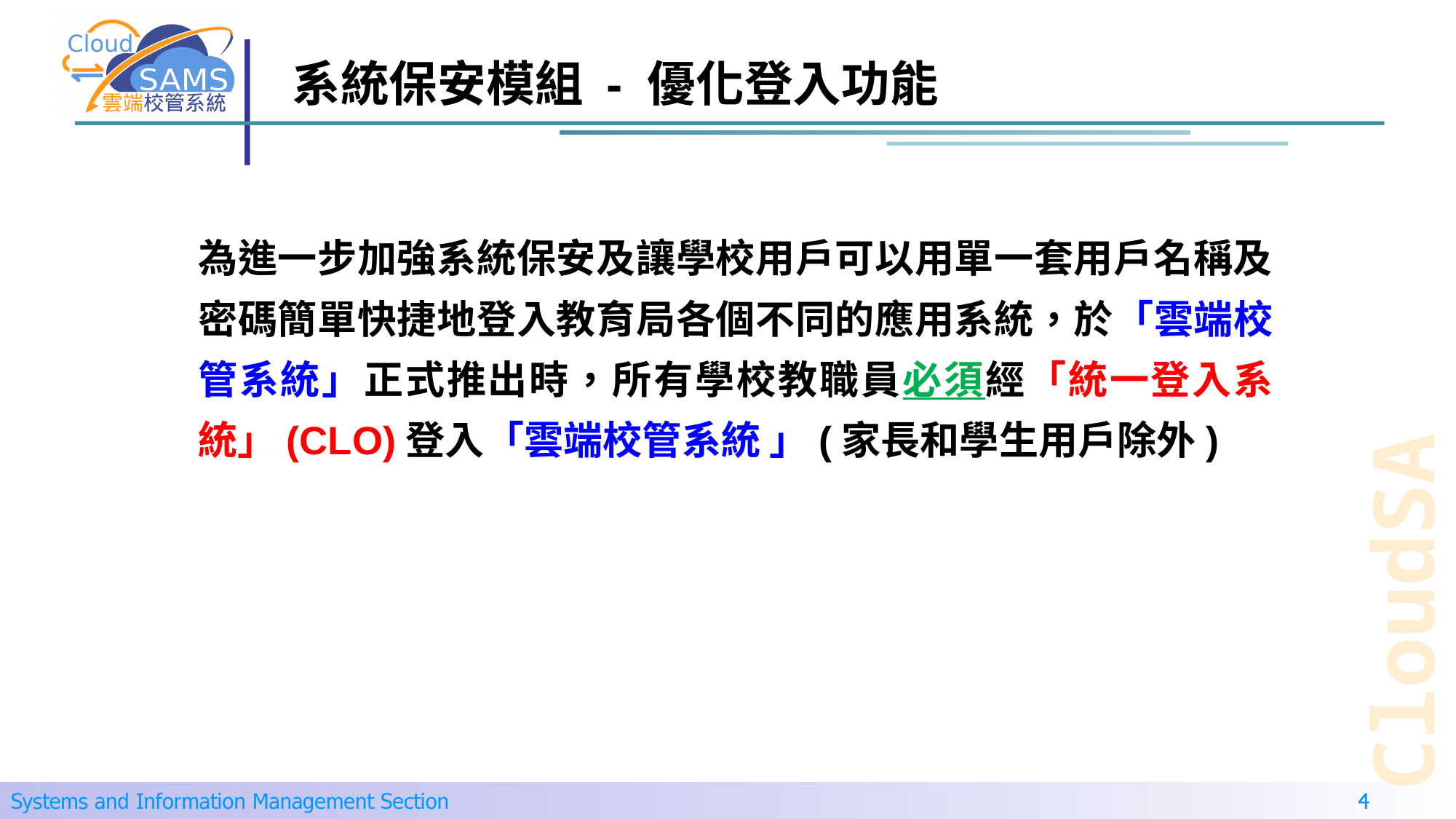

系統保安模組 - 優化登入功能
為進一步加強系統保安及讓學校用戶可以用單一套用戶名稱及密碼簡單快捷地登入教育局各個不同的應用系統，於「雲端校管系統」正式推出時，所有學校教職員必須經「統一登入系統」(CLO)登入「雲端校管系統 」(家長和學生用戶除外)